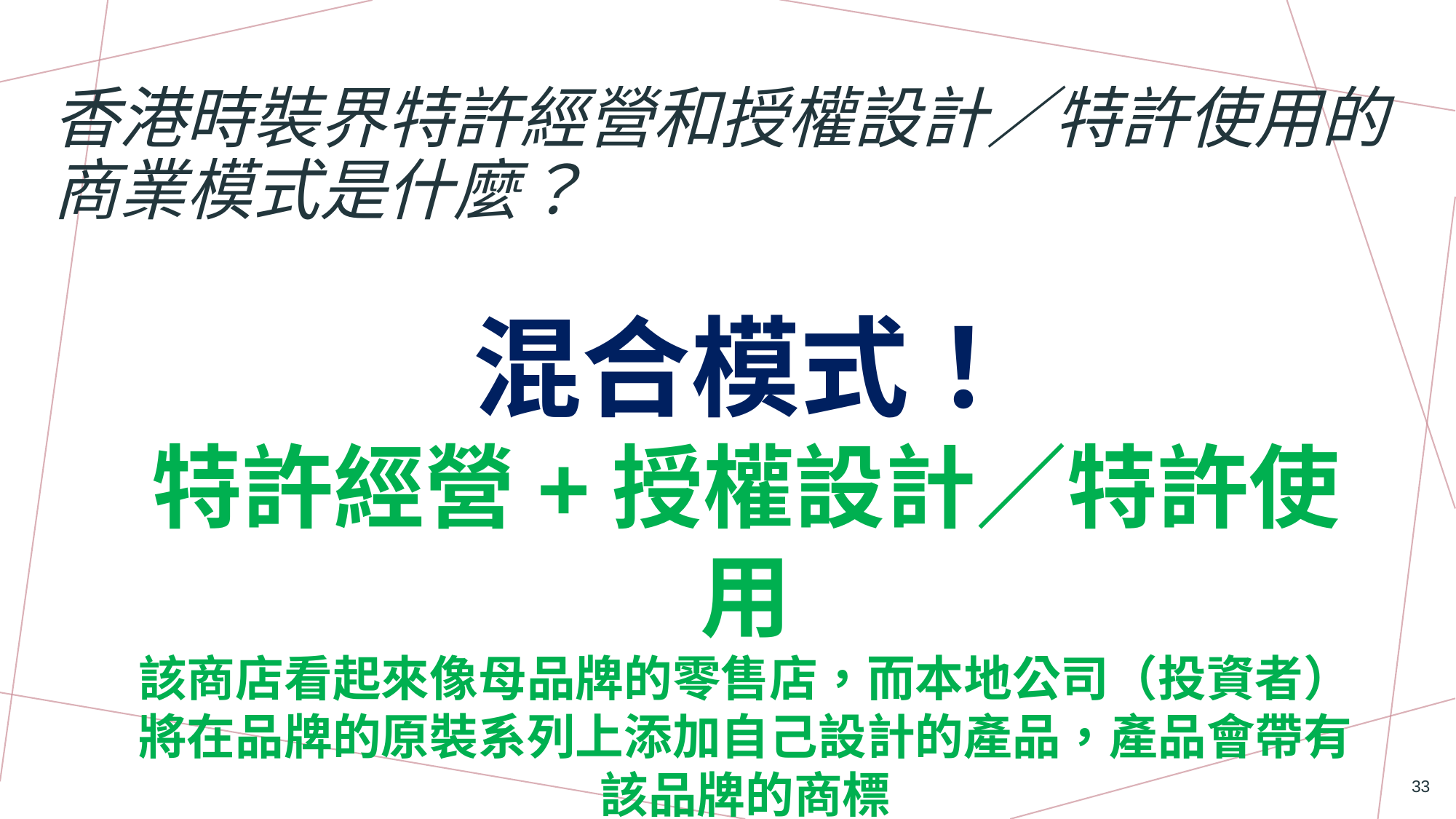

# 香港時裝界特許經營和授權設計／特許使用的商業模式是什麼？
混合模式！
特許經營+授權設計／特許使用
該商店看起來像母品牌的零售店，而本地公司（投資者）將在品牌的原裝系列上添加自己設計的產品，產品會帶有該品牌的商標
33